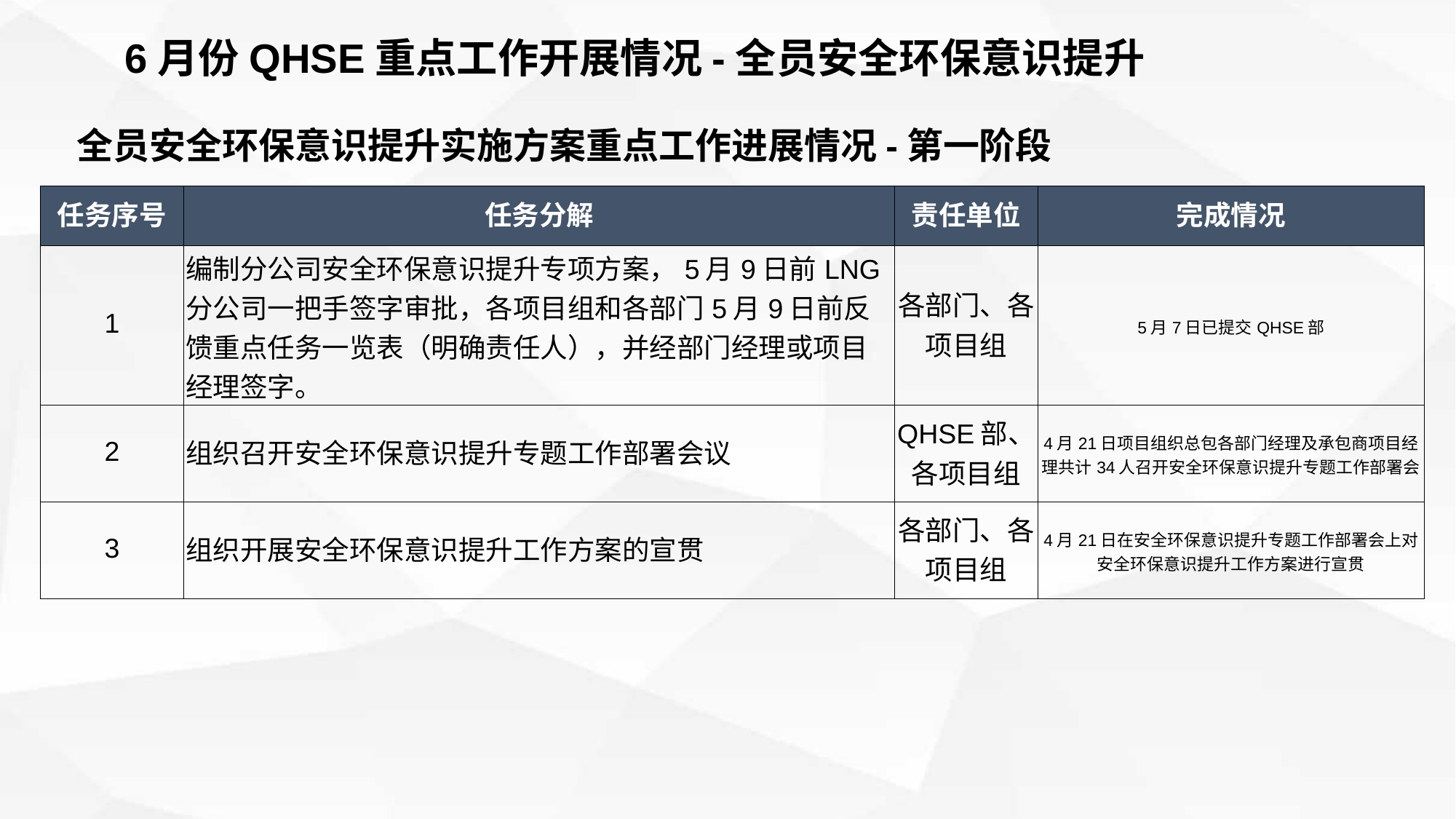

6月份QHSE重点工作开展情况-全员安全环保意识提升
全员安全环保意识提升实施方案重点工作进展情况-第一阶段
| 任务序号 | 任务分解 | 责任单位 | 完成情况 |
| --- | --- | --- | --- |
| 1 | 编制分公司安全环保意识提升专项方案，5月9日前LNG分公司一把手签字审批，各项目组和各部门5月9日前反馈重点任务一览表（明确责任人），并经部门经理或项目经理签字。 | 各部门、各项目组 | 5月7日已提交QHSE部 |
| 2 | 组织召开安全环保意识提升专题工作部署会议 | QHSE部、各项目组 | 4月21日项目组织总包各部门经理及承包商项目经理共计34人召开安全环保意识提升专题工作部署会 |
| 3 | 组织开展安全环保意识提升工作方案的宣贯 | 各部门、各项目组 | 4月21日在安全环保意识提升专题工作部署会上对安全环保意识提升工作方案进行宣贯 |